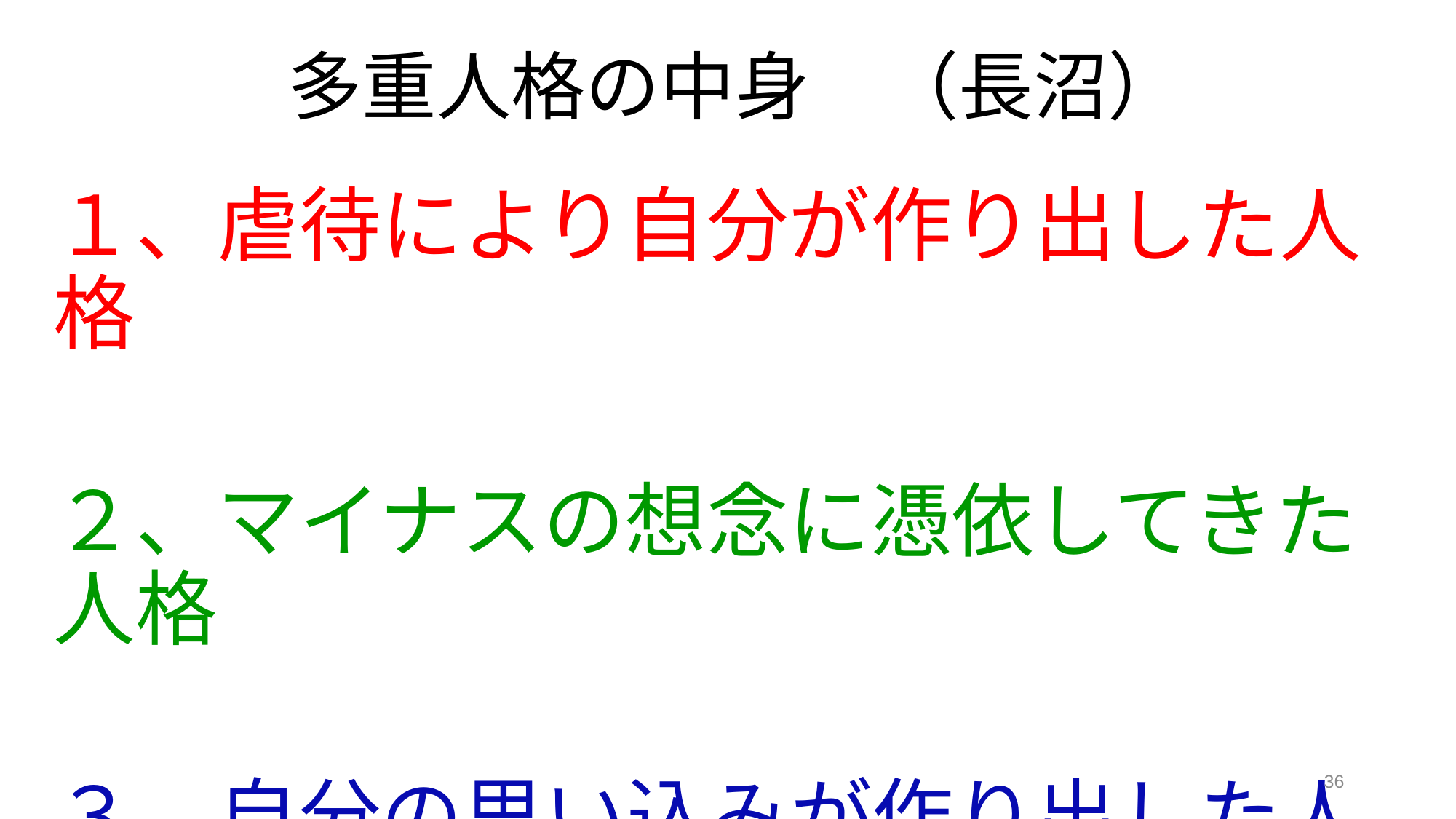

# 多重人格の中身　（長沼）
１、虐待により自分が作り出した人格

２、マイナスの想念に憑依してきた人格

３、自分の思い込みが作り出した人格
36